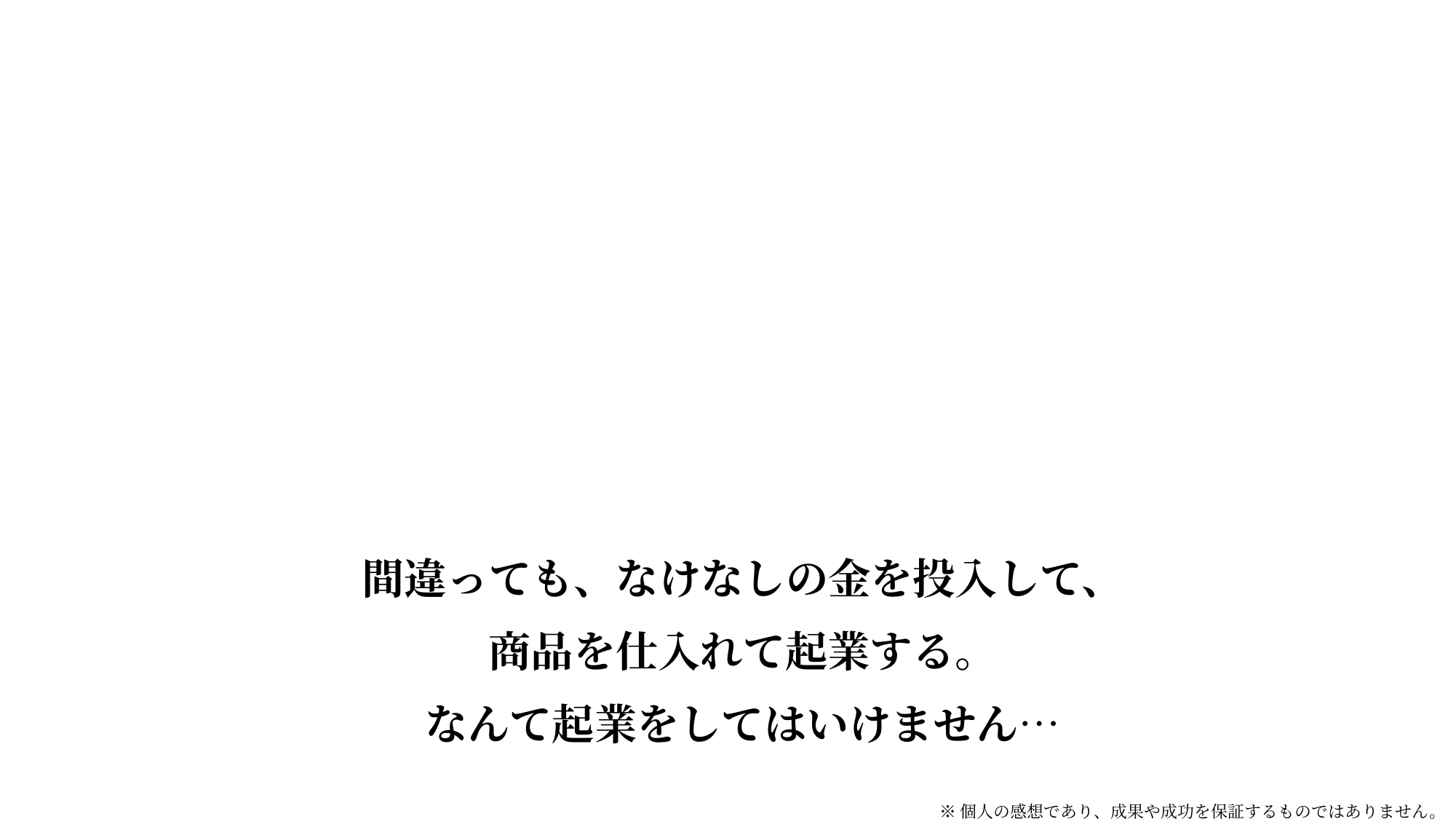

間違っても、なけなしの金を投入して、
商品を仕入れて起業する。
なんて起業をしてはいけません…
※個人の感想であり、成果や成功を保証するものではありません。